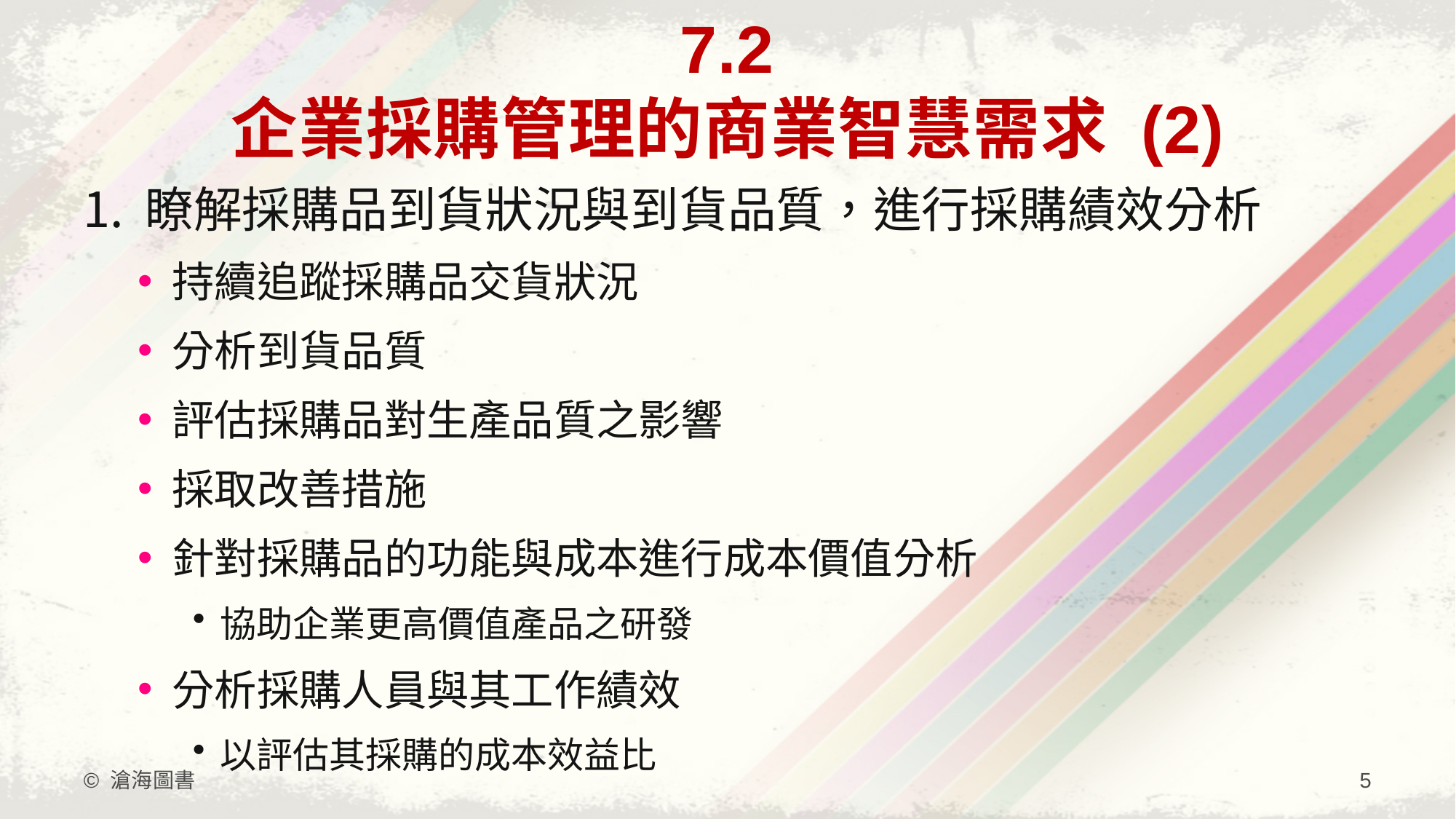

# 7.2 企業採購管理的商業智慧需求 (2)
瞭解採購品到貨狀況與到貨品質，進行採購績效分析
持續追蹤採購品交貨狀況
分析到貨品質
評估採購品對生產品質之影響
採取改善措施
針對採購品的功能與成本進行成本價值分析
協助企業更高價值產品之研發
分析採購人員與其工作績效
以評估其採購的成本效益比
© 滄海圖書
5